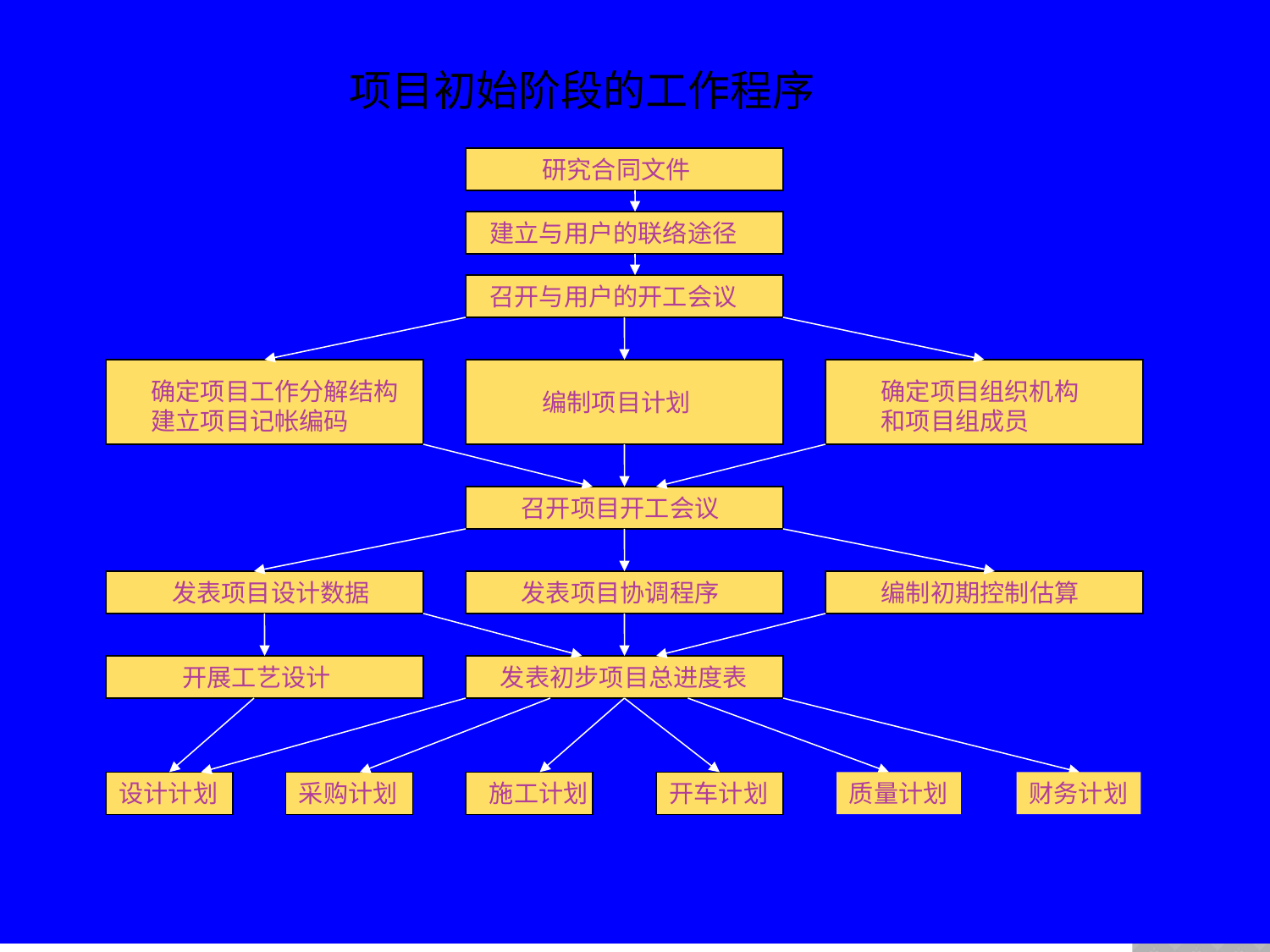

项目初始阶段的工作程序

研究合同文件

建立与用户的联络途径

召开与用户的开工会议

确定项目工作分解结构
建立项目记帐编码
确定项目组织机构
和项目组成员
编制项目计划

召开项目开工会议

发表项目设计数据

发表项目协调程序

编制初期控制估算

开展工艺设计

发表初步项目总进度表

设计计划

采购计划

施工计划

开车计划
质量计划
财务计划